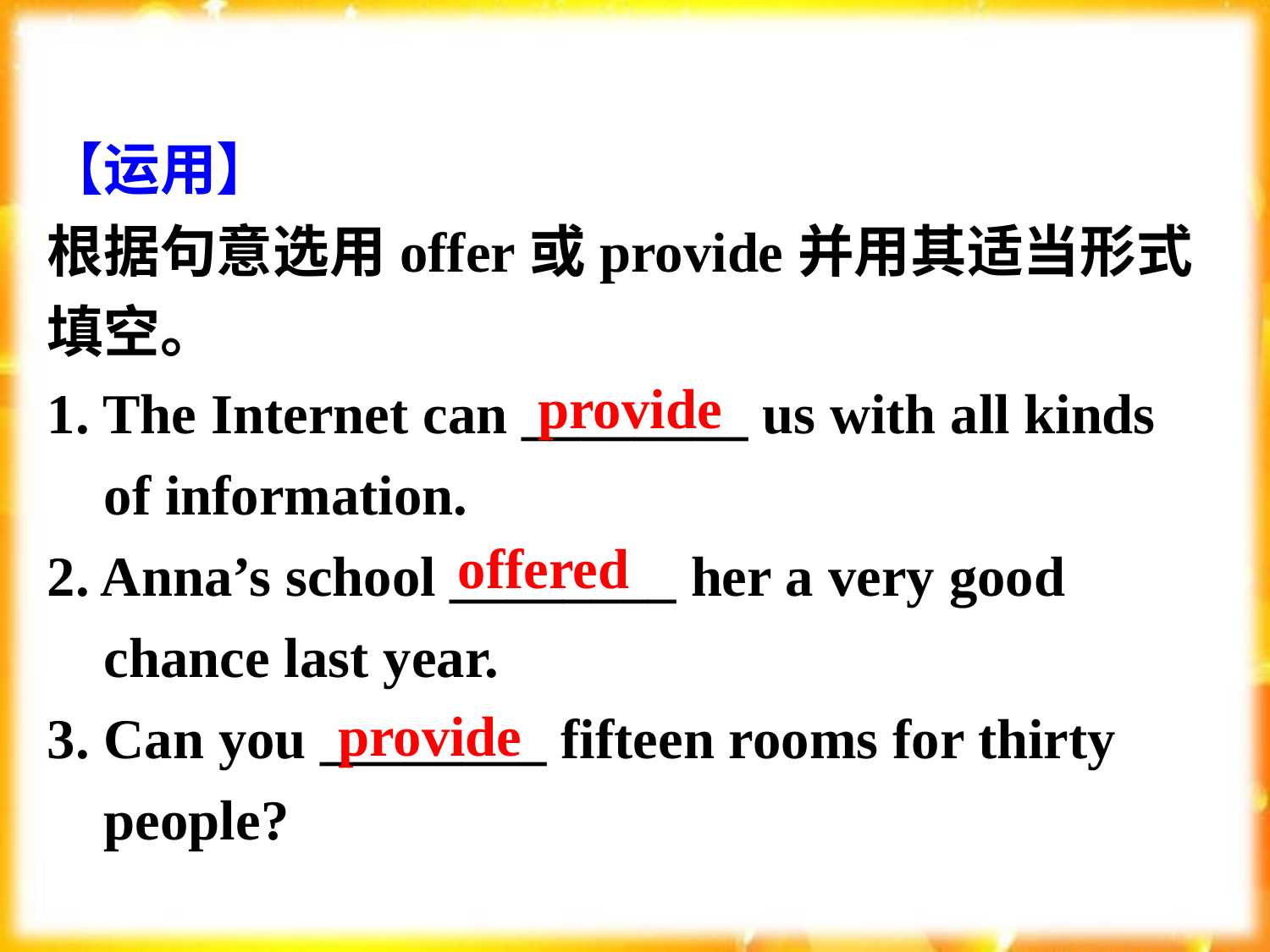

【运用】
根据句意选用offer或provide并用其适当形式填空。
1. The Internet can ________ us with all kinds
    of information.
2. Anna’s school ________ her a very good
    chance last year.
3. Can you ________ fifteen rooms for thirty
    people?
provide
offered
provide